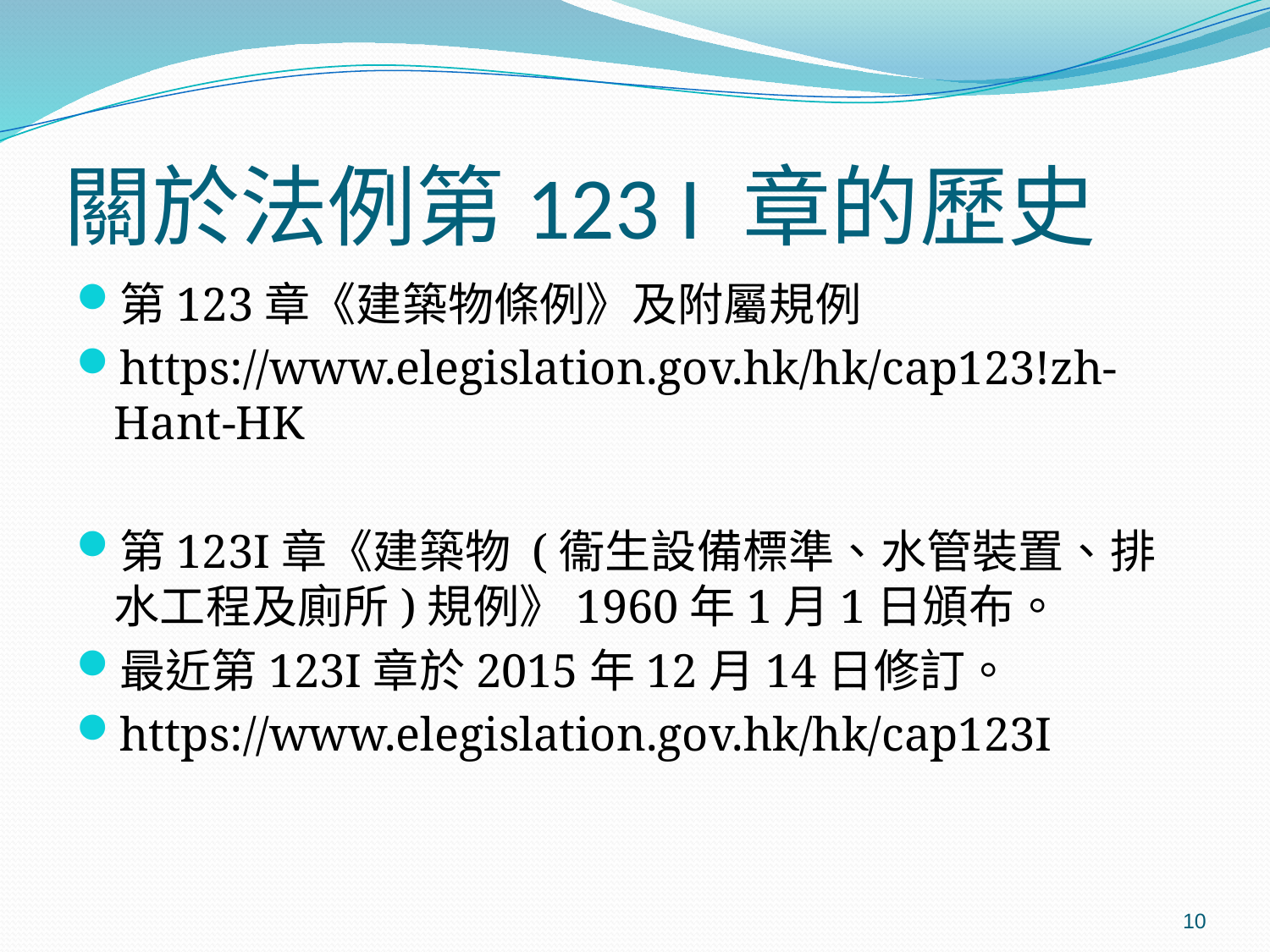

# 關於法例第123 I 章的歷史
第123章《建築物條例》及附屬規例
https://www.elegislation.gov.hk/hk/cap123!zh-Hant-HK

第123I章《建築物 (衞生設備標準、水管裝置、排水工程及廁所)規例》1960年1月1日頒布。
最近第123I章於2015年12月14日修訂。
https://www.elegislation.gov.hk/hk/cap123I
10